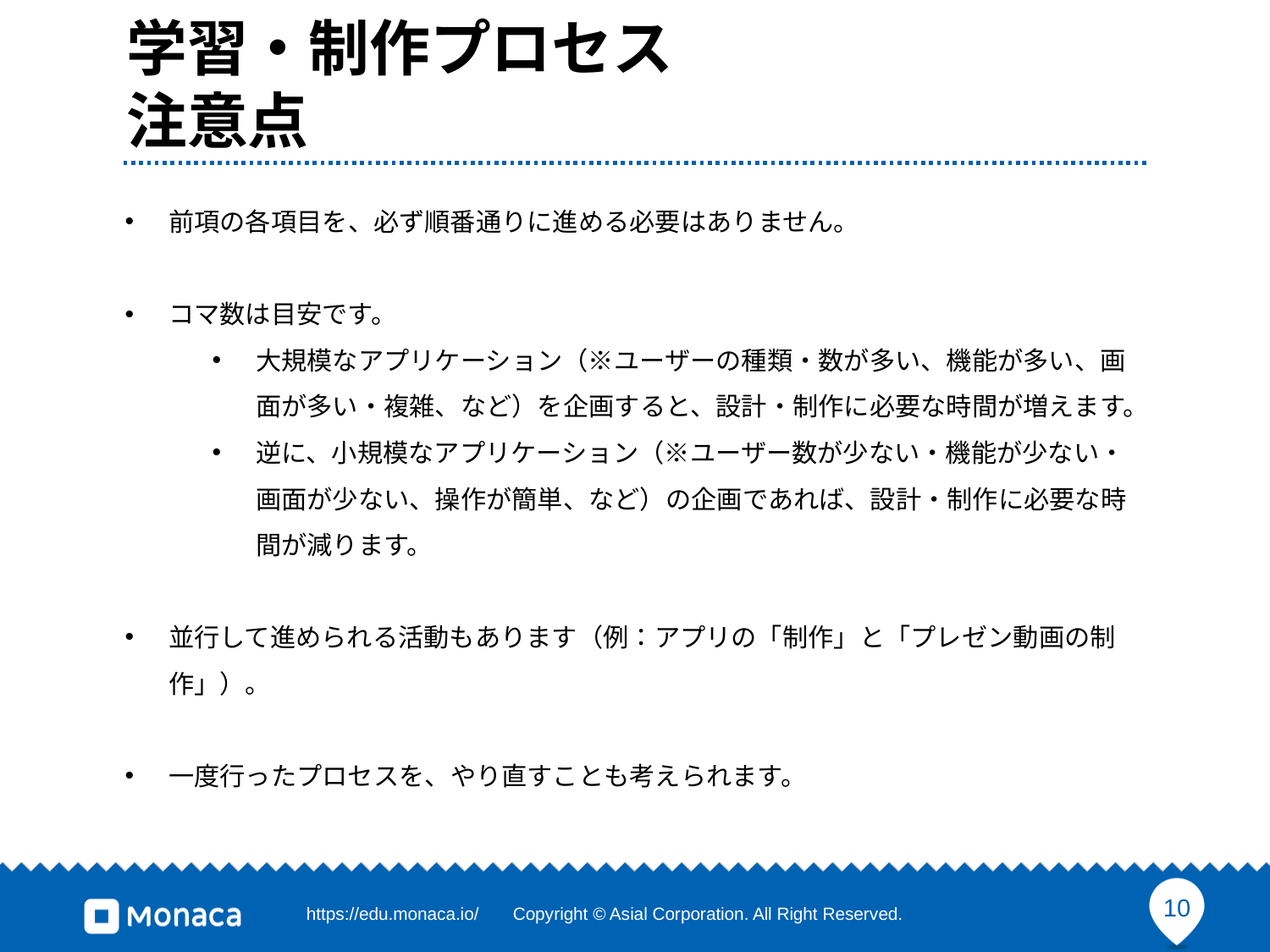

# 学習・制作プロセス 注意点
前項の各項目を、必ず順番通りに進める必要はありません。

コマ数は目安です。
大規模なアプリケーション（※ユーザーの種類・数が多い、機能が多い、画面が多い・複雑、など）を企画すると、設計・制作に必要な時間が増えます。
逆に、小規模なアプリケーション（※ユーザー数が少ない・機能が少ない・画面が少ない、操作が簡単、など）の企画であれば、設計・制作に必要な時間が減ります。

並行して進められる活動もあります（例：アプリの「制作」と「プレゼン動画の制作」）。

一度行ったプロセスを、やり直すことも考えられます。